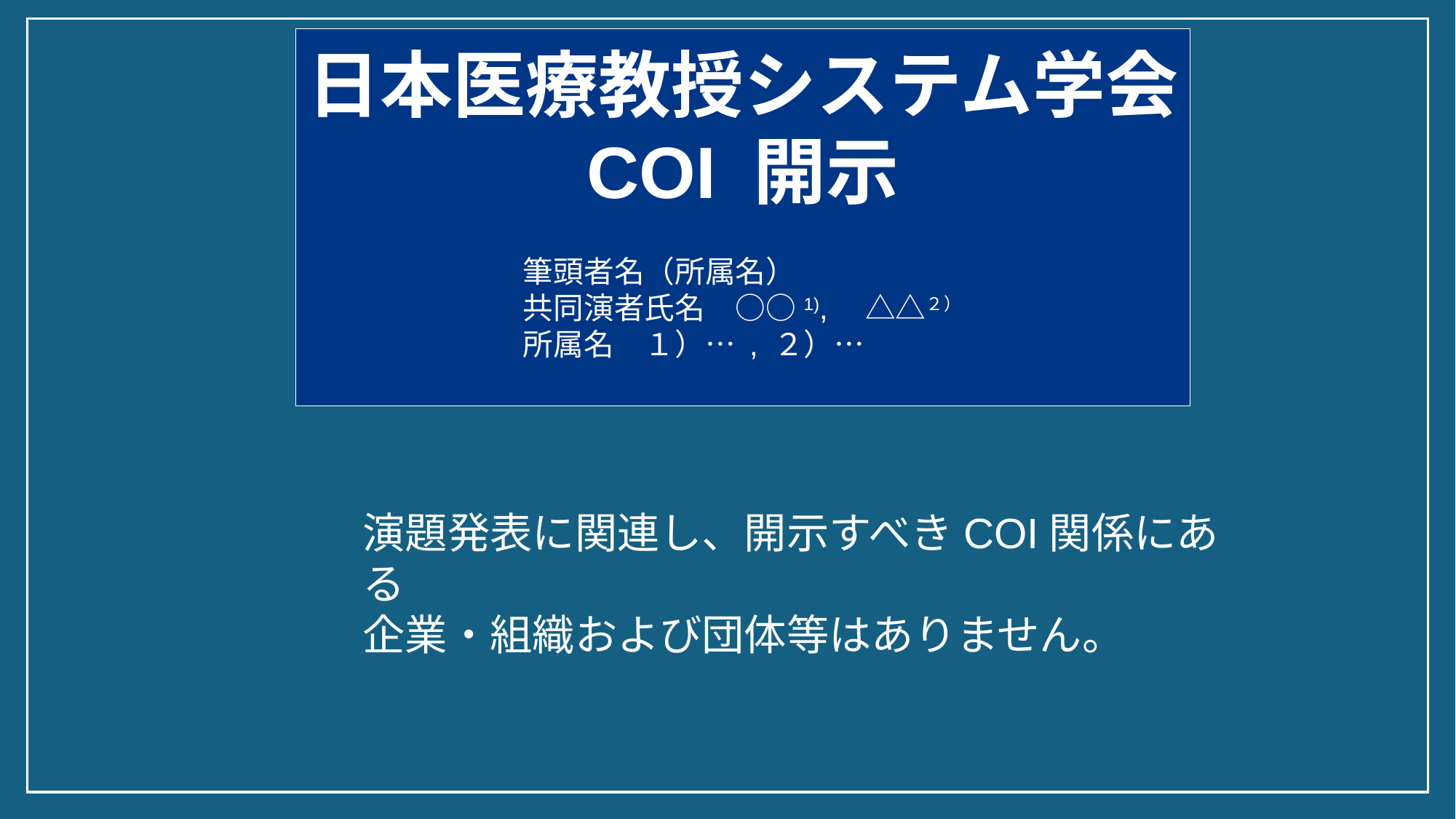

日本医療教授システム学会
COI 開示

筆頭者名（所属名）
共同演者氏名　○○1),　△△２）
所属名　１）… , ２）…
演題発表に関連し、開示すべきCOI関係にある
企業・組織および団体等はありません。